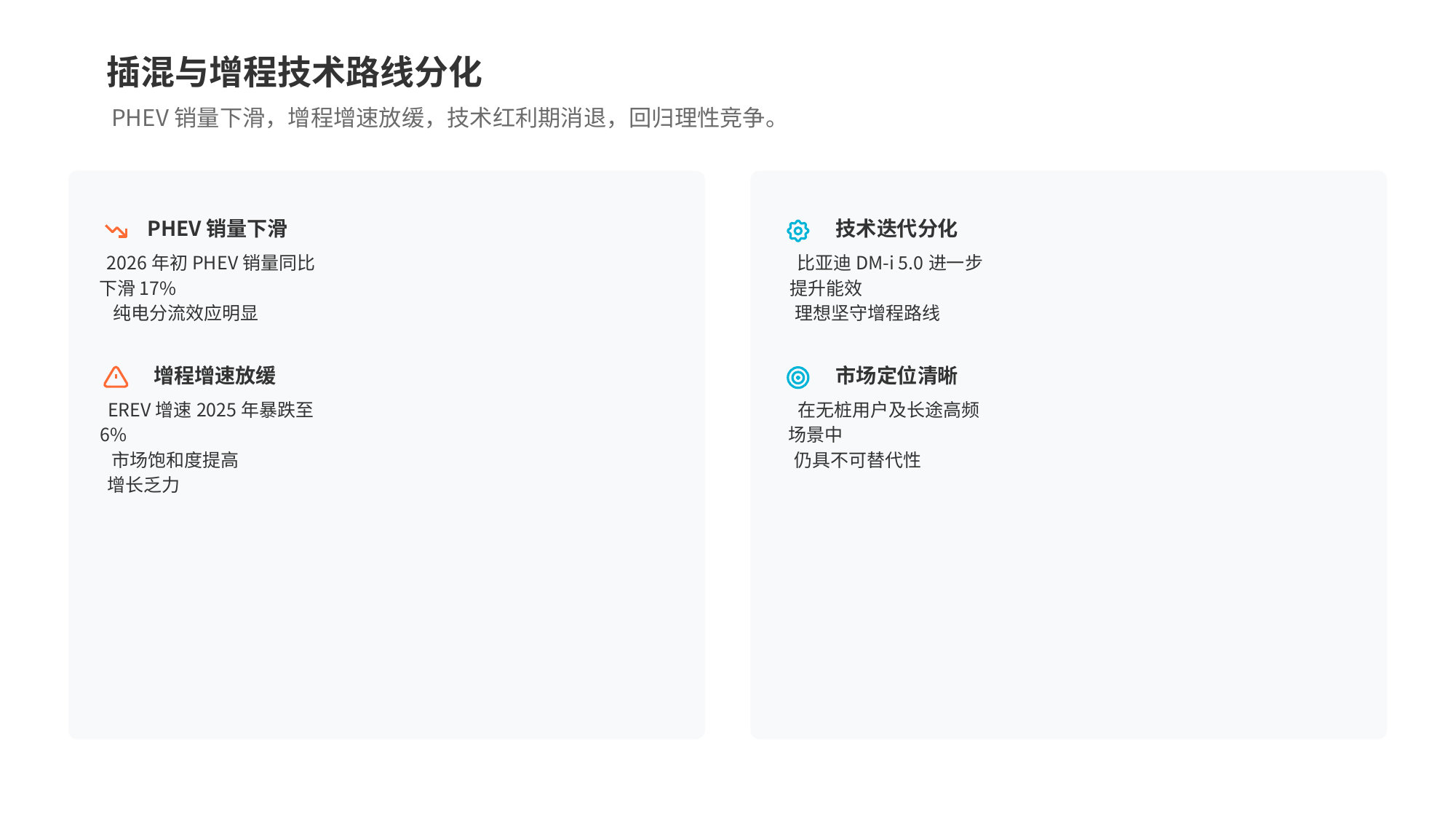

插混与增程技术路线分化
PHEV销量下滑，增程增速放缓，技术红利期消退，回归理性竞争。

PHEV销量下滑

2026年初PHEV销量同比
下滑17%
纯电分流效应明显
增程增速放缓

EREV增速2025年暴跌至
6%
市场饱和度提高
增长乏力

技术迭代分化

比亚迪DM-i 5.0进一步
提升能效
理想坚守增程路线
市场定位清晰

在无桩用户及长途高频
场景中
仍具不可替代性